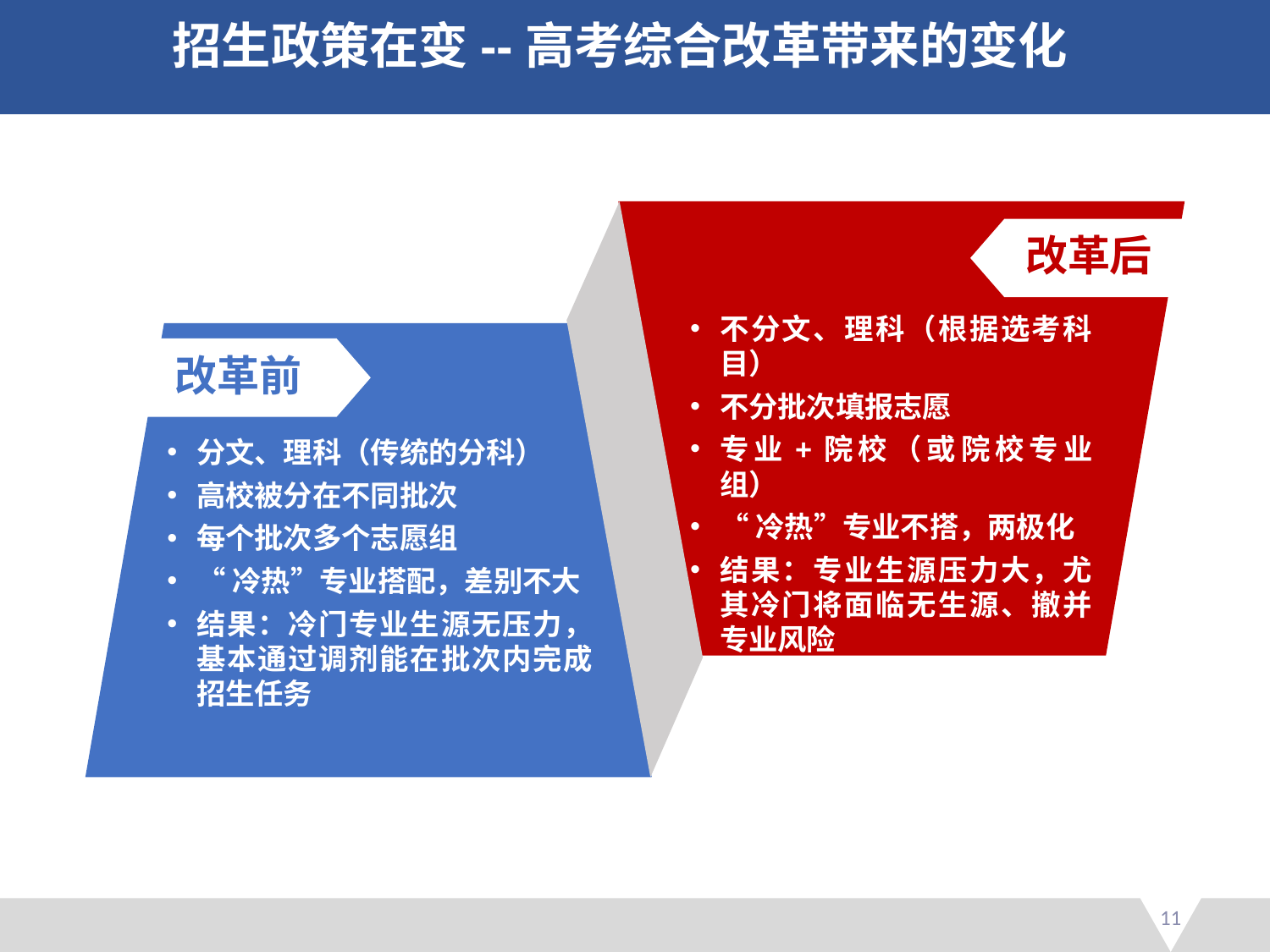

招生政策在变--高考综合改革带来的变化

改革后
不分文、理科（根据选考科目）
不分批次填报志愿
专业+院校（或院校专业组）
“冷热”专业不搭，两极化
结果：专业生源压力大，尤其冷门将面临无生源、撤并专业风险

改革前
分文、理科（传统的分科）
高校被分在不同批次
每个批次多个志愿组
“冷热”专业搭配，差别不大
结果：冷门专业生源无压力，基本通过调剂能在批次内完成招生任务
11